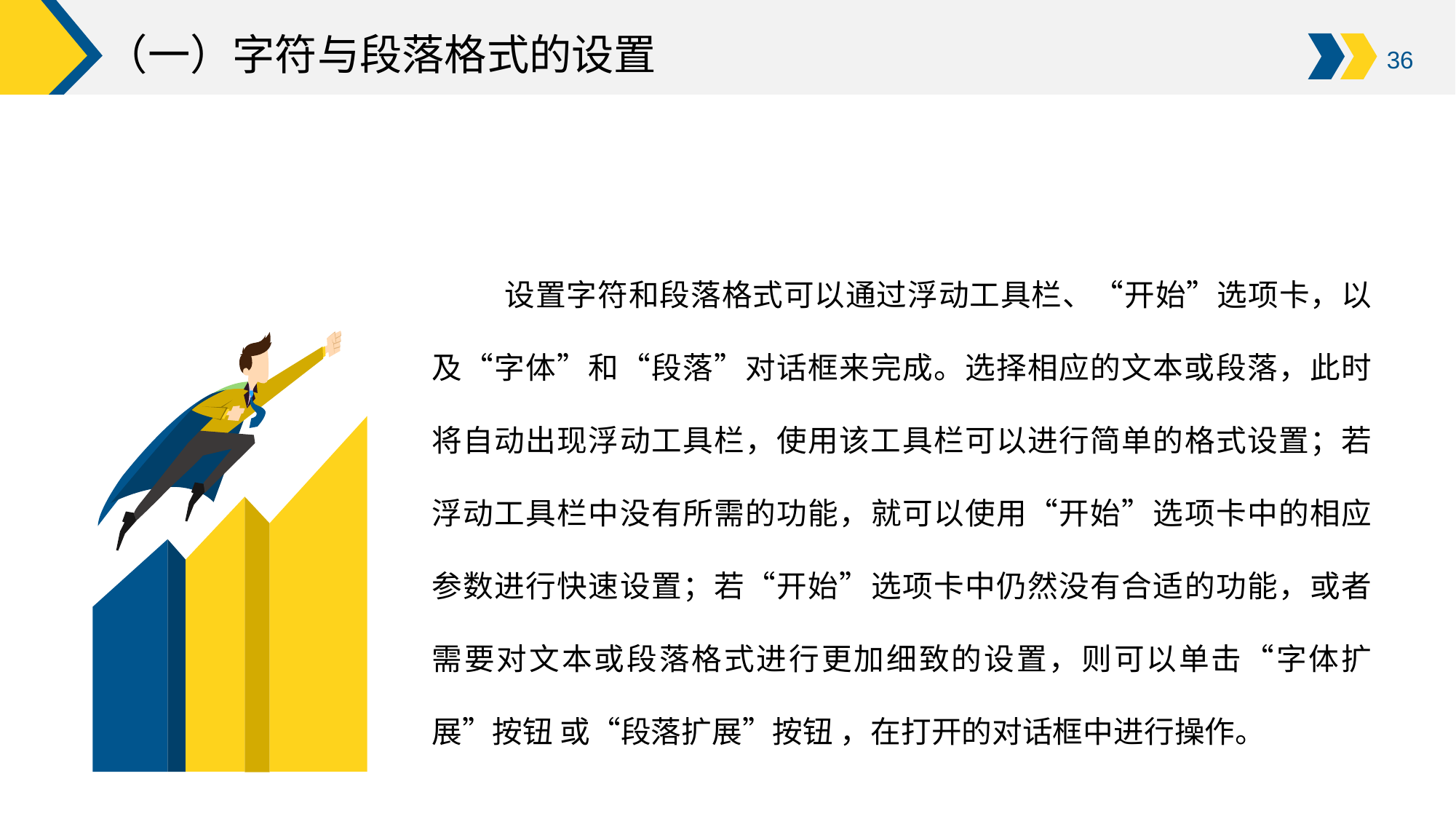

# （一）字符与段落格式的设置
设置字符和段落格式可以通过浮动工具栏、“开始”选项卡，以及“字体”和“段落”对话框来完成。选择相应的文本或段落，此时将自动出现浮动工具栏，使用该工具栏可以进行简单的格式设置；若浮动工具栏中没有所需的功能，就可以使用“开始”选项卡中的相应参数进行快速设置；若“开始”选项卡中仍然没有合适的功能，或者需要对文本或段落格式进行更加细致的设置，则可以单击“字体扩展”按钮 或“段落扩展”按钮 ，在打开的对话框中进行操作。